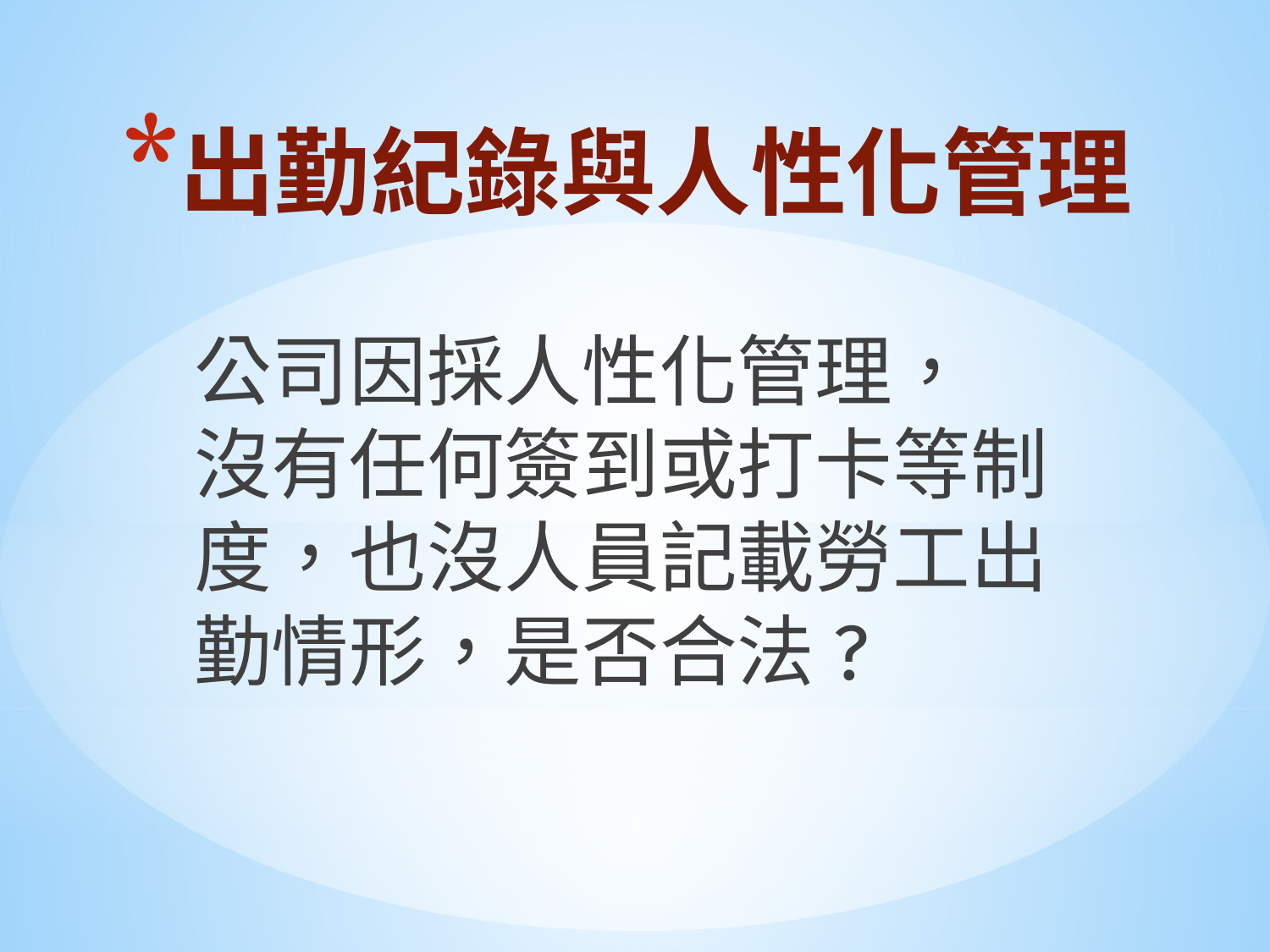

# 出勤紀錄與人性化管理
公司因採人性化管理， 沒有任何簽到或打卡等制度，也沒人員記載勞工出勤情形，是否合法?